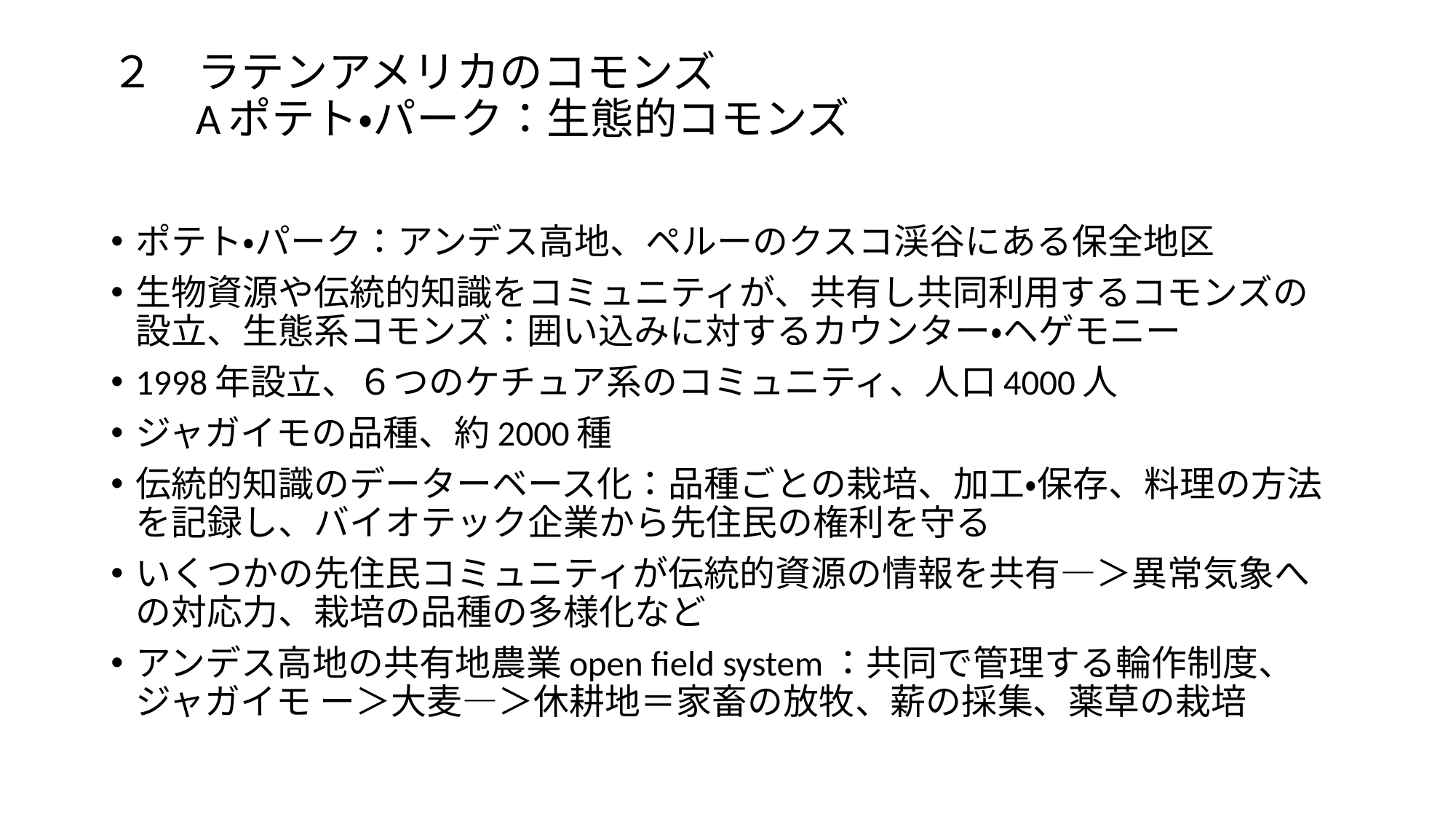

# ２　ラテンアメリカのコモンズ Aポテト・パーク：生態的コモンズ
ポテト・パーク：アンデス高地、ペルーのクスコ渓谷にある保全地区
生物資源や伝統的知識をコミュニティが、共有し共同利用するコモンズの設立、生態系コモンズ：囲い込みに対するカウンター・ヘゲモニー
1998年設立、６つのケチュア系のコミュニティ、人口4000人
ジャガイモの品種、約2000種
伝統的知識のデーターベース化：品種ごとの栽培、加工・保存、料理の方法を記録し、バイオテック企業から先住民の権利を守る
いくつかの先住民コミュニティが伝統的資源の情報を共有―＞異常気象への対応力、栽培の品種の多様化など
アンデス高地の共有地農業open field system：共同で管理する輪作制度、ジャガイモ ー＞大麦―＞休耕地＝家畜の放牧、薪の採集、薬草の栽培